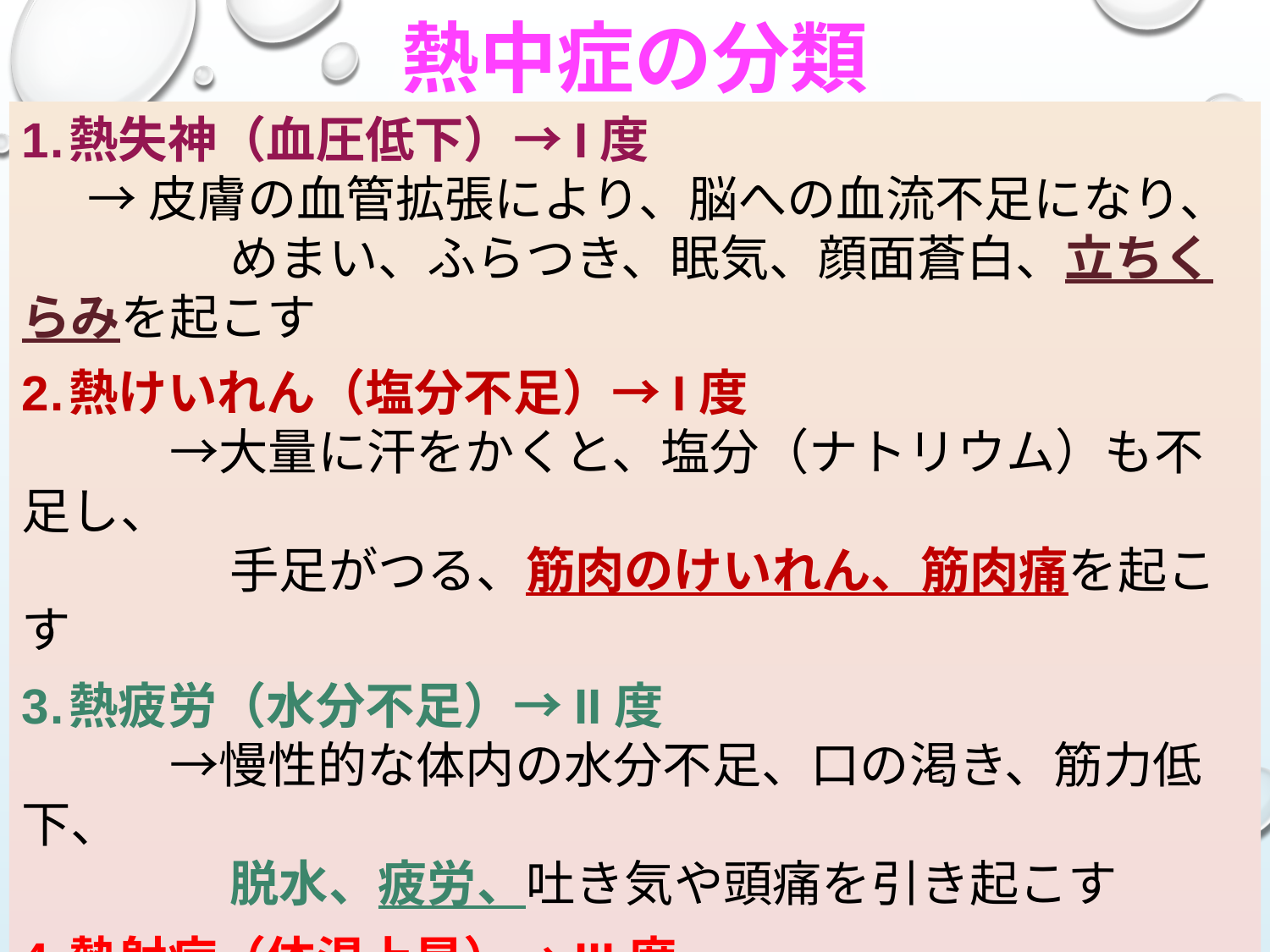

熱中症の分類
熱失神（血圧低下）→I度
      →皮膚の血管拡張により、脳への血流不足になり、
　　　　 めまい、ふらつき、眠気、顔面蒼白、立ちくらみを起こす

熱けいれん（塩分不足）→I度
　　　→大量に汗をかくと、塩分（ナトリウム）も不足し、
　　　 　手足がつる、筋肉のけいれん、筋肉痛を起こす

熱疲労（水分不足）→II度
　　　→慢性的な体内の水分不足、口の渇き、筋力低下、
　　　　 脱水、疲労、吐き気や頭痛を引き起こす

熱射病（体温上昇）→III度
　　　→体温が40℃を超えて、脳の体温中枢の麻痺
　　　　　顔の赤みが消える、発汗が止まる、意識障害
　　　　　全身けいれんから死の危険も！！